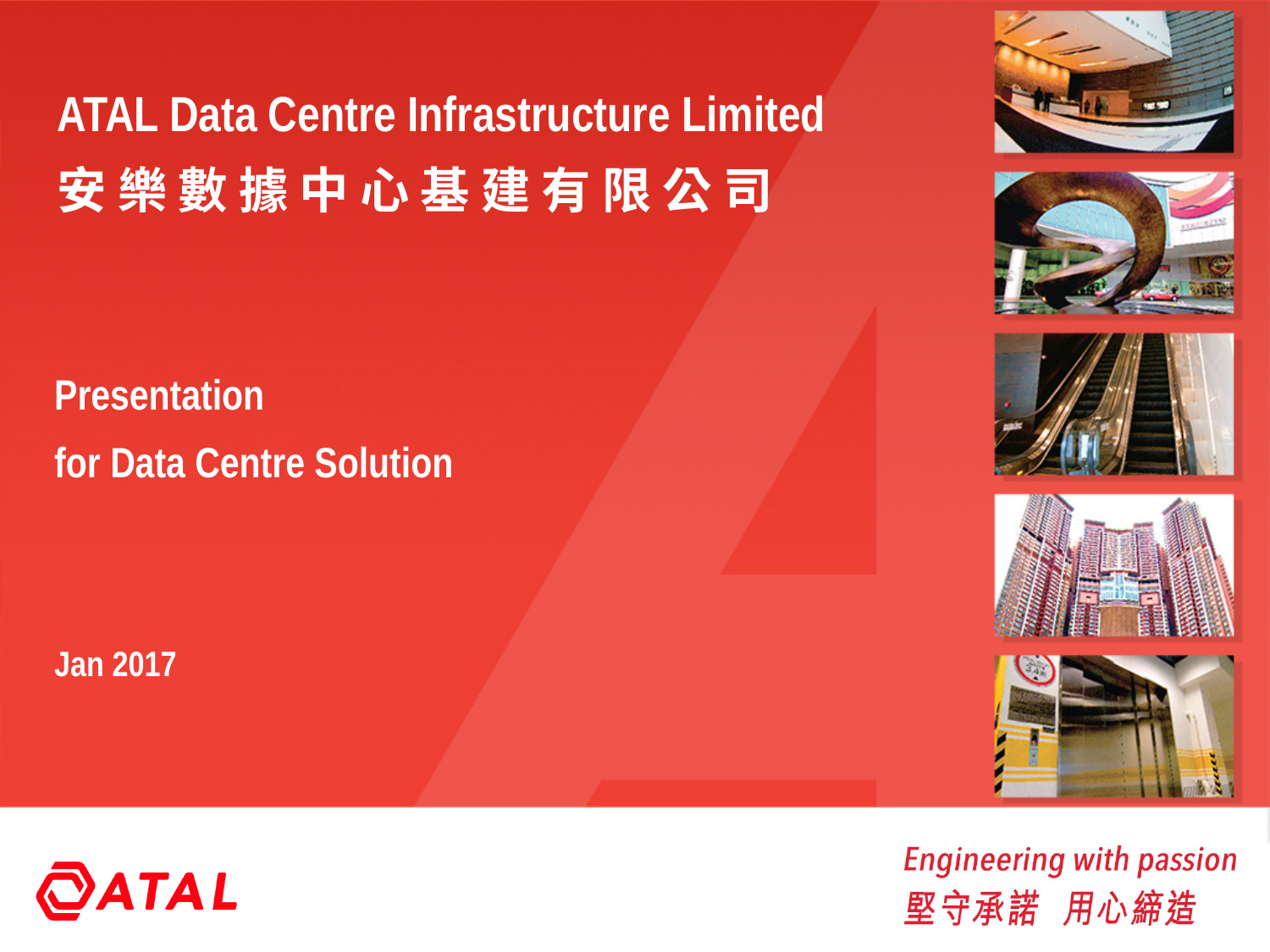

ATAL Data Centre Infrastructure Limited
安 樂 數 據 中 心 基 建 有 限 公 司

Presentation
for Data Centre Solution

Jan 2017